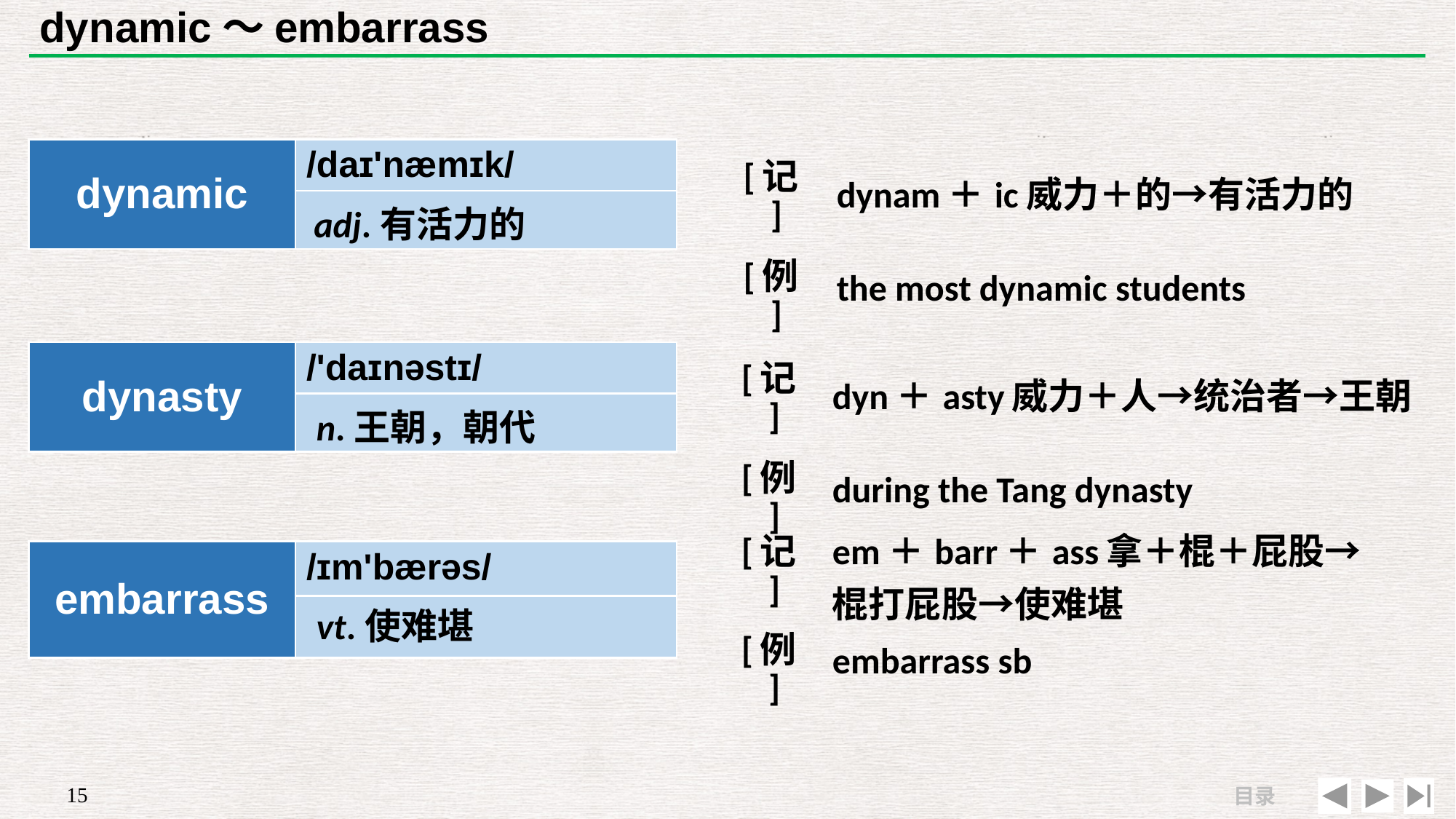

# dynamic～embarrass

| dynamic | /daɪ'næmɪk/ |
| --- | --- |
|  |  |
| [记] | dynam＋ic威力＋的→有活力的 |
| --- | --- |
| [例] | the most dynamic students |
adj.有活力的
| dynasty | /'daɪnəstɪ/ |
| --- | --- |
|  |  |
| [记] | dyn＋asty威力＋人→统治者→王朝 |
| --- | --- |
| [例] | during the Tang dynasty |
n.王朝，朝代
| [记] | em＋barr＋ass拿＋棍＋屁股→棍打屁股→使难堪 |
| --- | --- |
| [例] | embarrass sb |
| embarrass | /ɪm'bærəs/ |
| --- | --- |
|  |  |
vt.使难堪